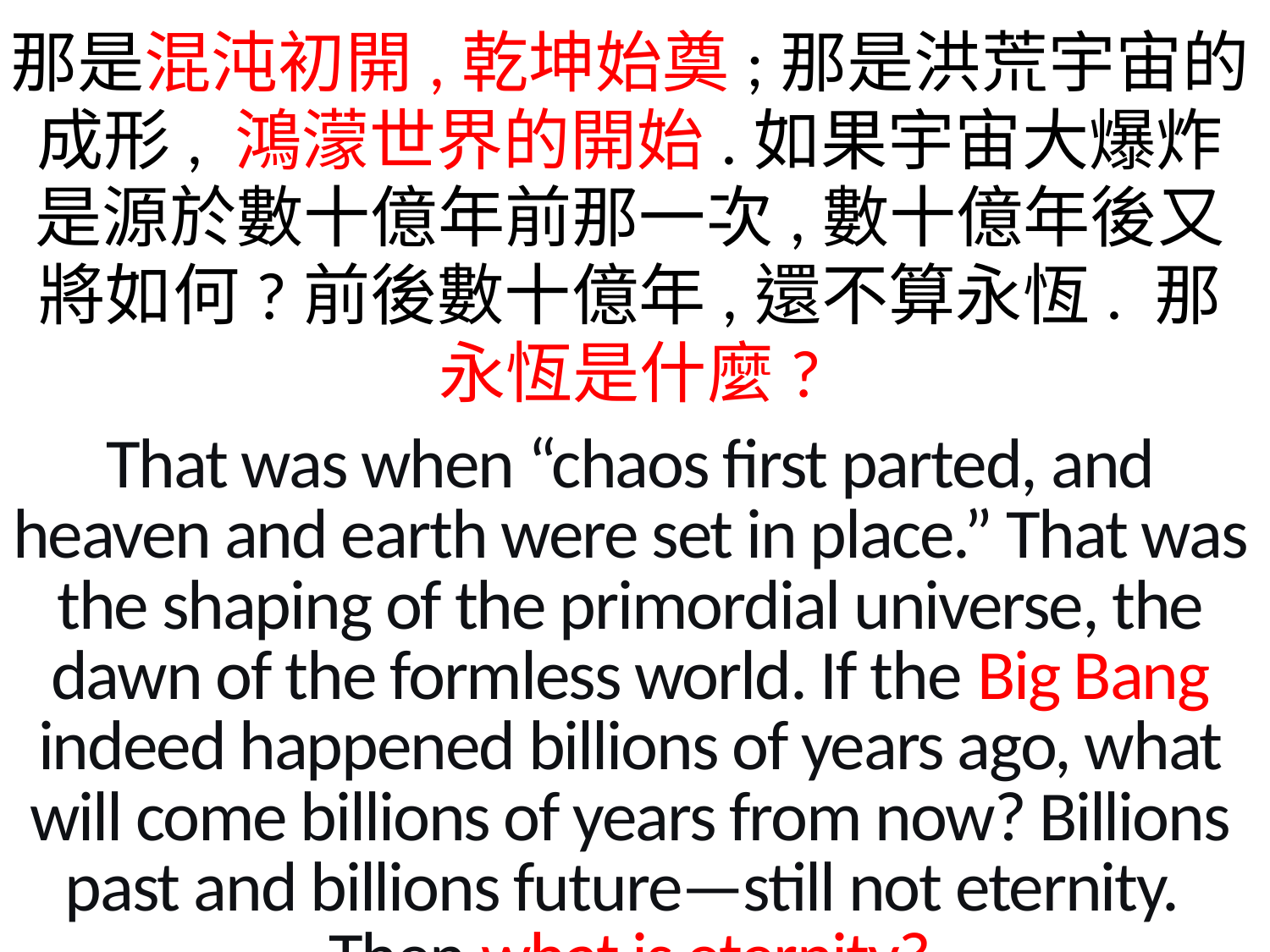

那是混沌初開,乾坤始奠;那是洪荒宇宙的成形, 鴻濛世界的開始.如果宇宙大爆炸是源於數十億年前那一次,數十億年後又將如何?前後數十億年,還不算永恆. 那永恆是什麼?
That was when “chaos first parted, and heaven and earth were set in place.” That was the shaping of the primordial universe, the dawn of the formless world. If the Big Bang indeed happened billions of years ago, what will come billions of years from now? Billions past and billions future—still not eternity.
Then what is eternity?